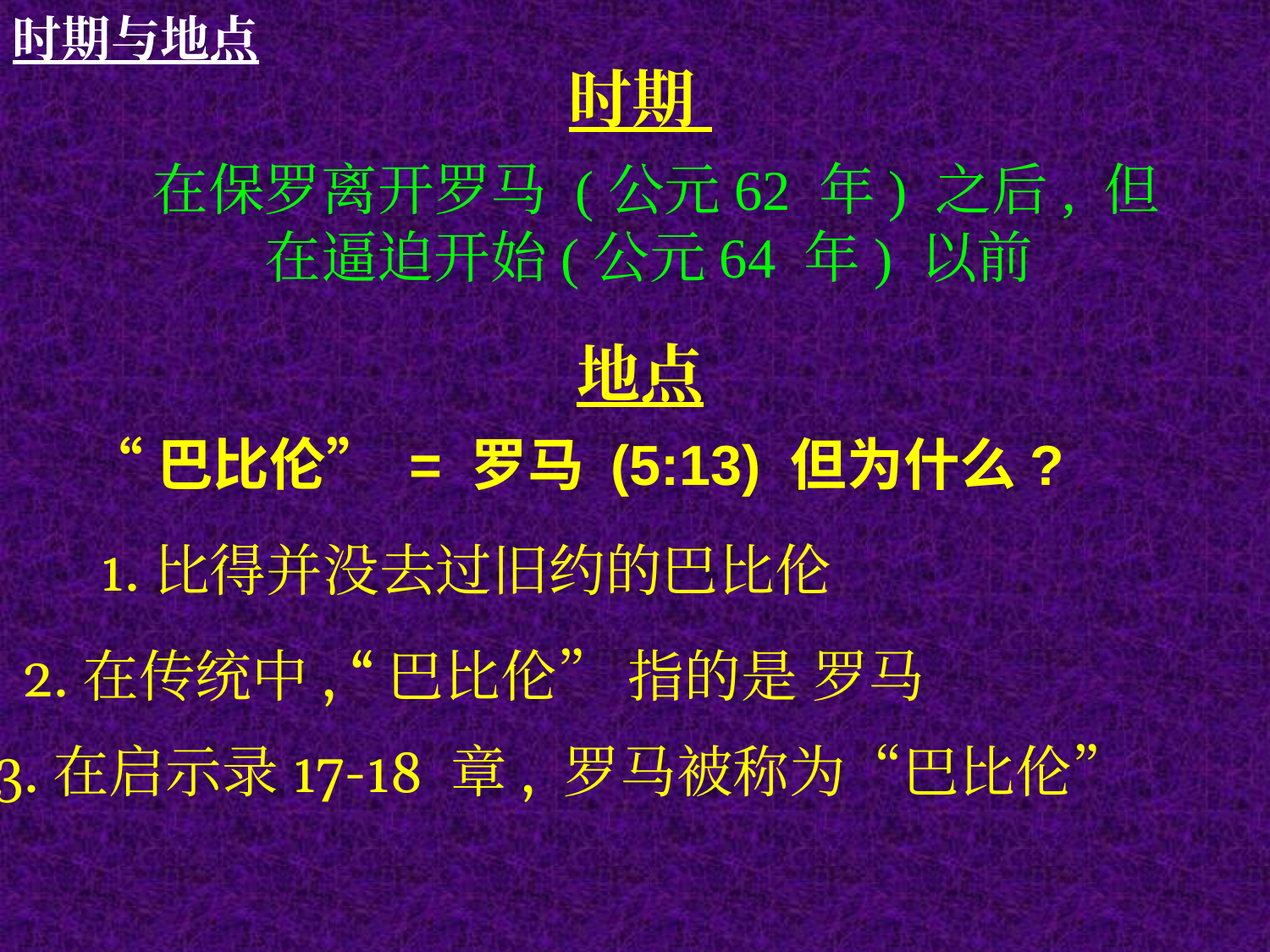

时期与地点
时期
在保罗离开罗马 (公元62 年) 之后, 但在逼迫开始(公元64 年) 以前
地点
“巴比伦” = 罗马 (5:13) 但为什么?
1.比得并没去过旧约的巴比伦
2.在传统中, “巴比伦” 指的是 罗马

3.在启示录17-18 章, 罗马被称为“巴比伦”